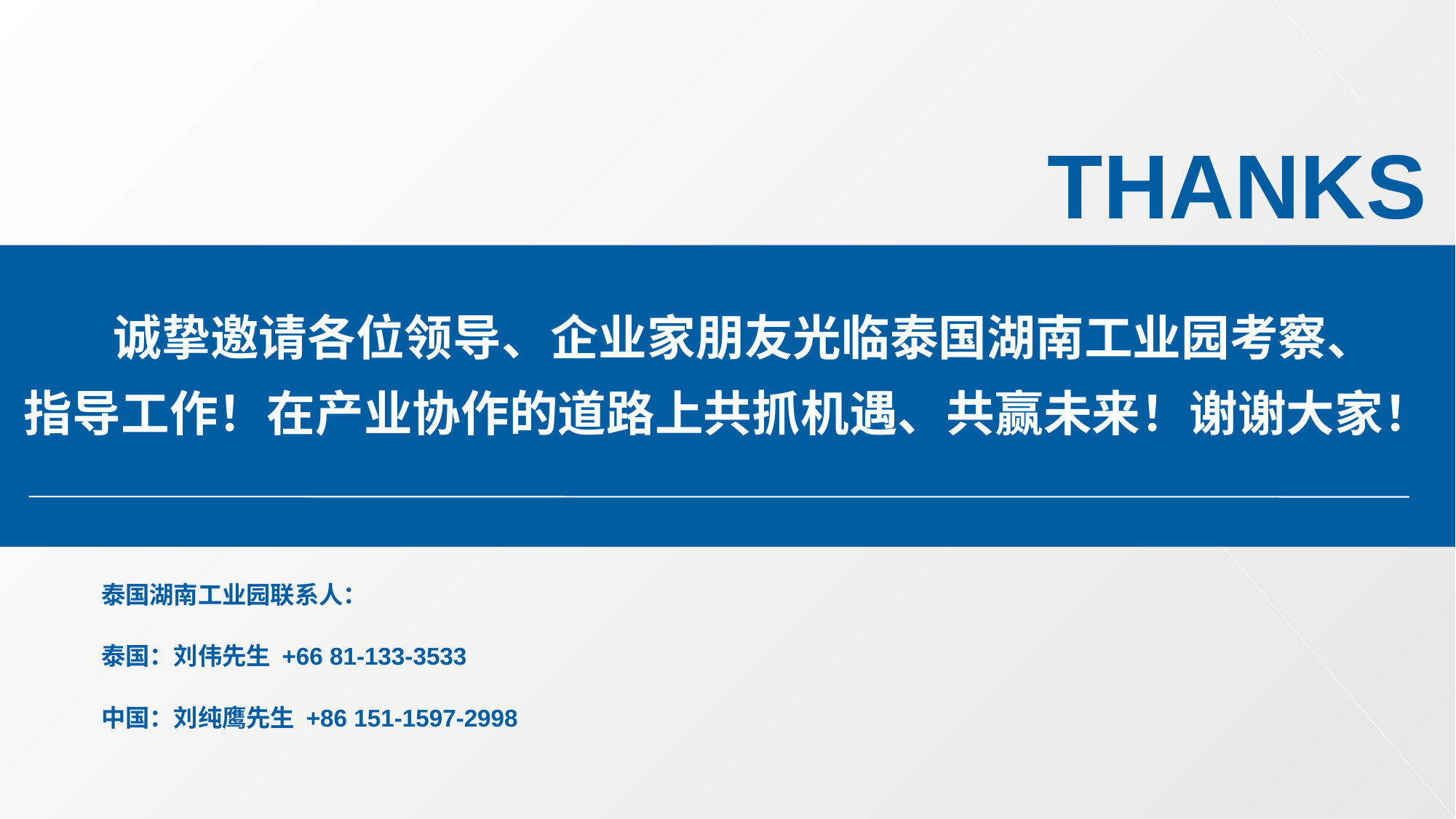

THANKS

       诚挚邀请各位领导、企业家朋友光临泰国湖南工业园考察、指导工作！在产业协作的道路上共抓机遇、共赢未来！谢谢大家！

泰国湖南工业园联系人：
泰国：刘伟先生 +66 81-133-3533
中国：刘纯鹰先生 +86 151-1597-2998